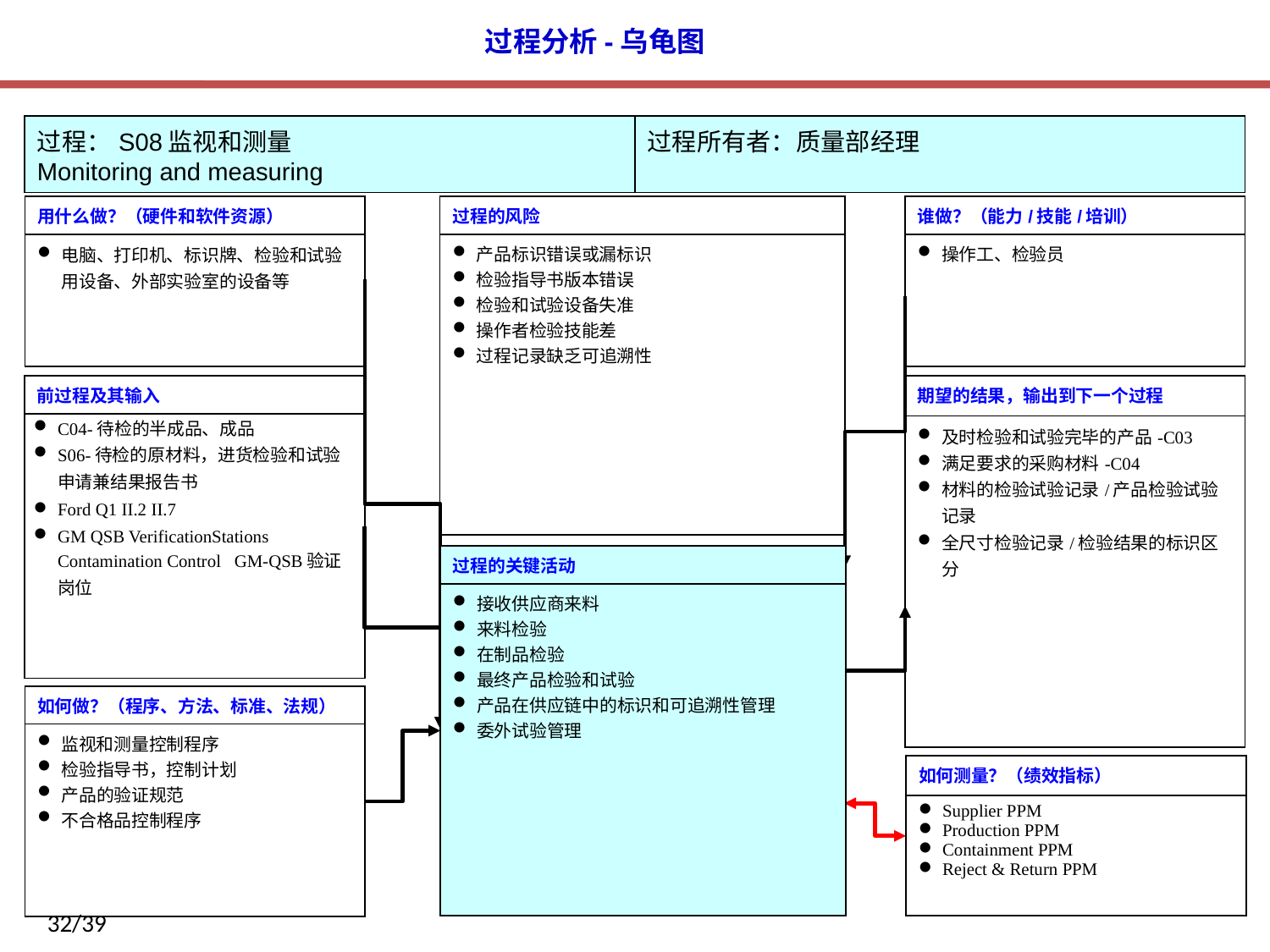

| 过程：S08监视和测量 Monitoring and measuring | 过程所有者：质量部经理 |
| --- | --- |
| 用什么做？（硬件和软件资源） |
| --- |
| 电脑、打印机、标识牌、检验和试验用设备、外部实验室的设备等 |
| 过程的风险 |
| --- |
| 产品标识错误或漏标识 检验指导书版本错误 检验和试验设备失准 操作者检验技能差 过程记录缺乏可追溯性 |
| 谁做？（能力/技能/培训） |
| --- |
| 操作工、检验员 |
| 前过程及其输入 |
| --- |
| C04-待检的半成品、成品 S06-待检的原材料，进货检验和试验申请兼结果报告书 Ford Q1 II.2 II.7 GM QSB VerificationStations Contamination Control GM-QSB验证岗位 |
| 期望的结果，输出到下一个过程 |
| --- |
| 及时检验和试验完毕的产品-C03 满足要求的采购材料-C04 材料的检验试验记录/产品检验试验记录 全尺寸检验记录/检验结果的标识区分 |
| 过程的关键活动 |
| --- |
| 接收供应商来料 来料检验 在制品检验 最终产品检验和试验 产品在供应链中的标识和可追溯性管理 委外试验管理 |
| 如何做？（程序、方法、标准、法规） |
| --- |
| 监视和测量控制程序 检验指导书，控制计划 产品的验证规范 不合格品控制程序 |
| 如何测量？（绩效指标） |
| --- |
| Supplier PPM Production PPM Containment PPM Reject & Return PPM |
32/39